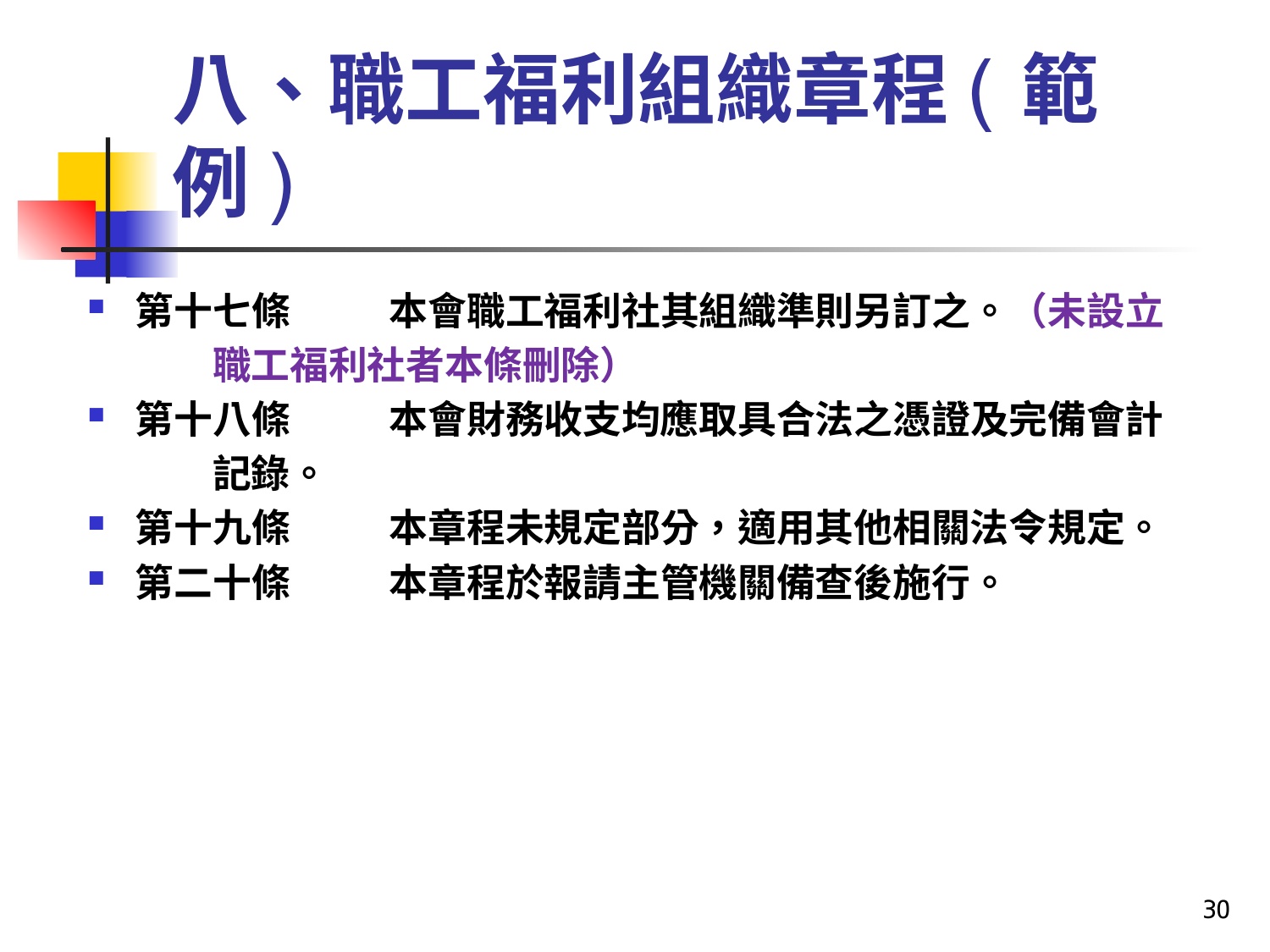

# 八、職工福利組織章程(範例)
第十七條	本會職工福利社其組織準則另訂之。（未設立
             職工福利社者本條刪除）
第十八條	本會財務收支均應取具合法之憑證及完備會計
             記錄。
第十九條	本章程未規定部分，適用其他相關法令規定。
第二十條	本章程於報請主管機關備查後施行。

30